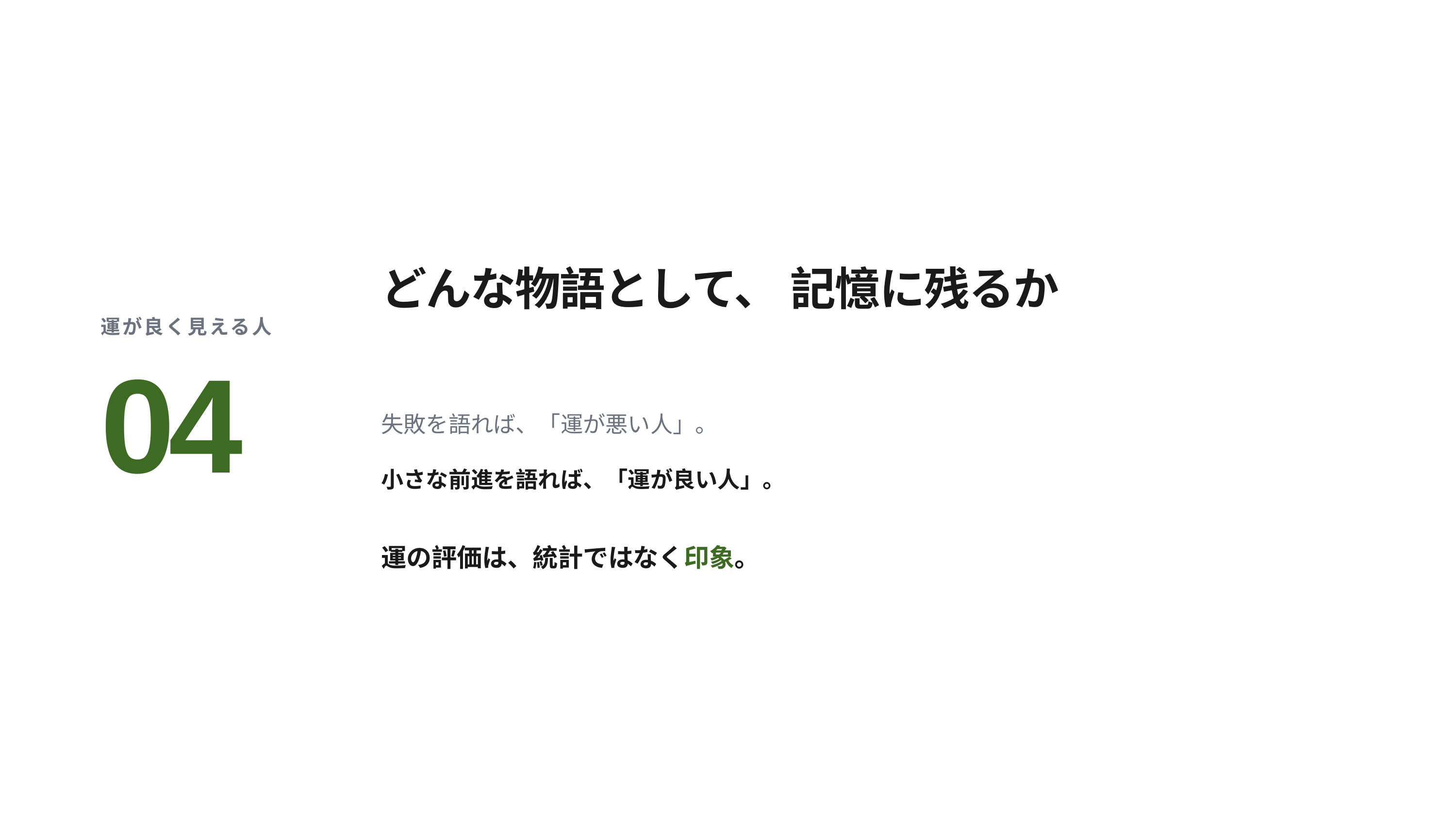

どんな物語として、 記憶に残るか
運が良く見える人
04
失敗を語れば、「運が悪い人」。
小さな前進を語れば、「運が良い人」。
運の評価は、統計ではなく印象。